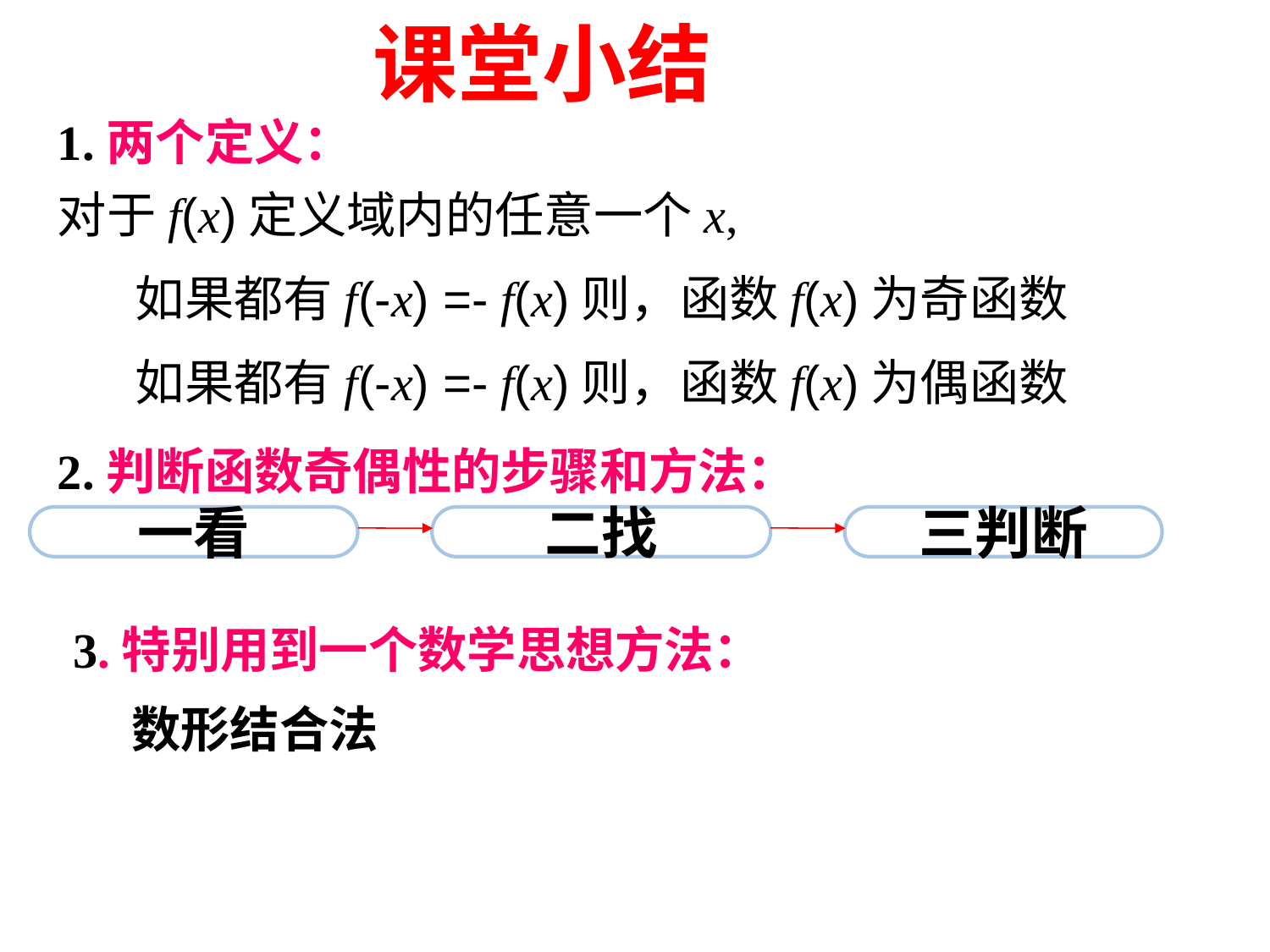

课堂小结
1.两个定义：
对于f(x)定义域内的任意一个x,
      如果都有f(-x) =- f(x)则，函数f(x)为奇函数
      如果都有f(-x) =- f(x)则，函数f(x)为偶函数
2.判断函数奇偶性的步骤和方法：

一看
二找
三判断

3.特别用到一个数学思想方法：

数形结合法